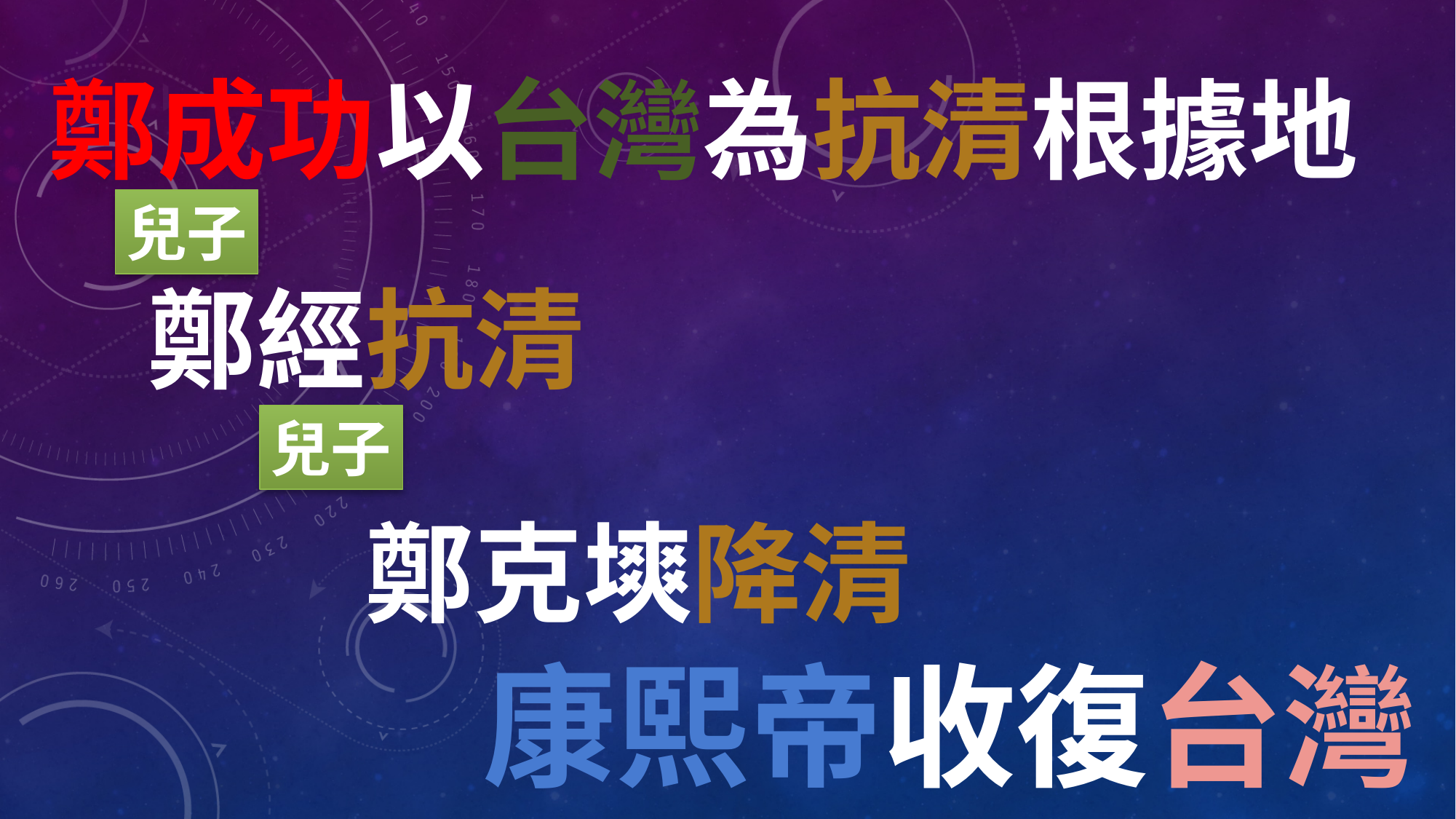

鄭成功以台灣為抗清根據地
兒子
鄭經抗清
兒子
鄭克塽降清
康熙帝收復台灣